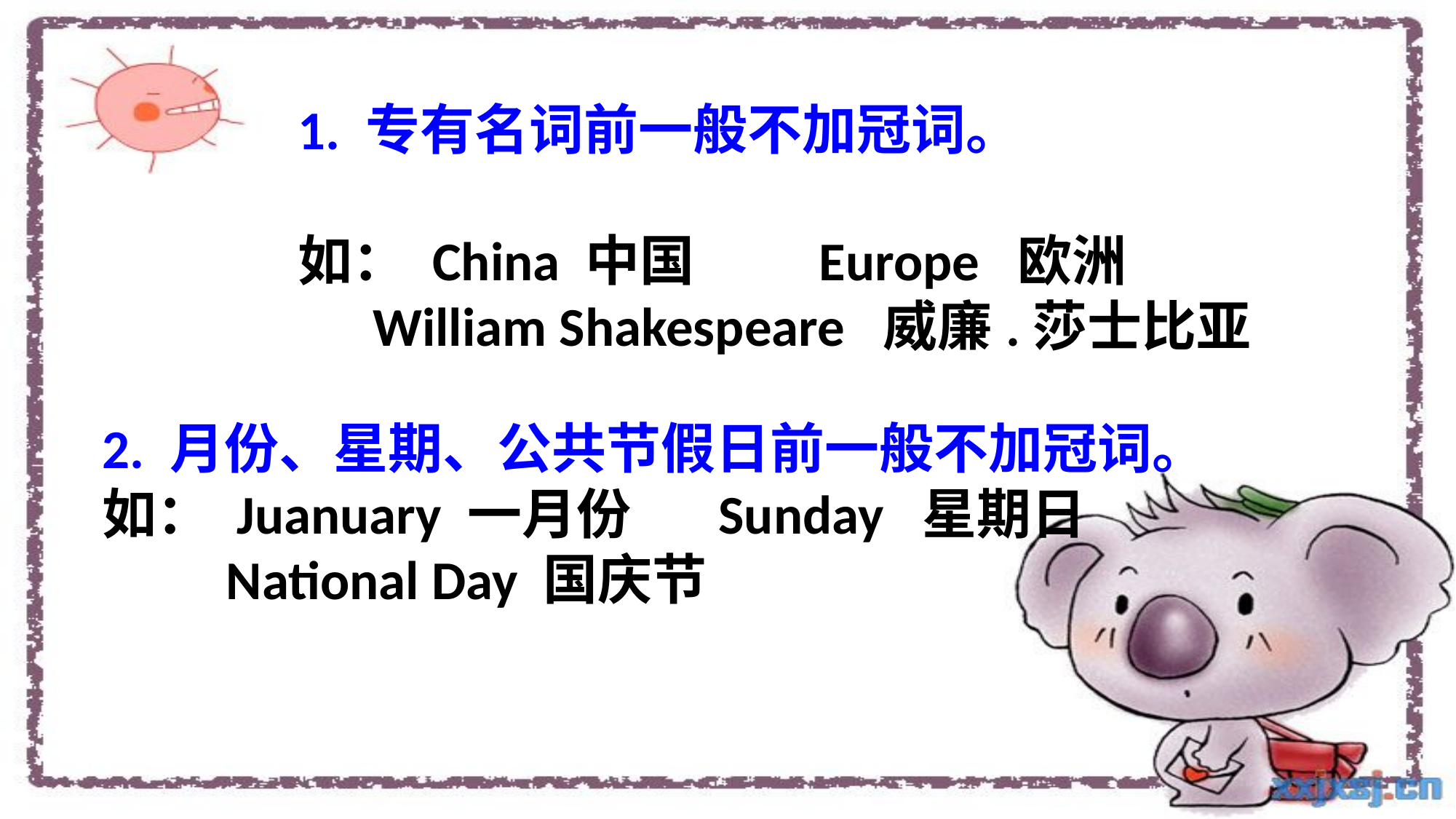

1. 专有名词前一般不加冠词。
如： China 中国         Europe  欧洲
     William Shakespeare  威廉.莎士比亚
2. 月份、星期、公共节假日前一般不加冠词。
如： Juanuary 一月份      Sunday  星期日
          National Day 国庆节